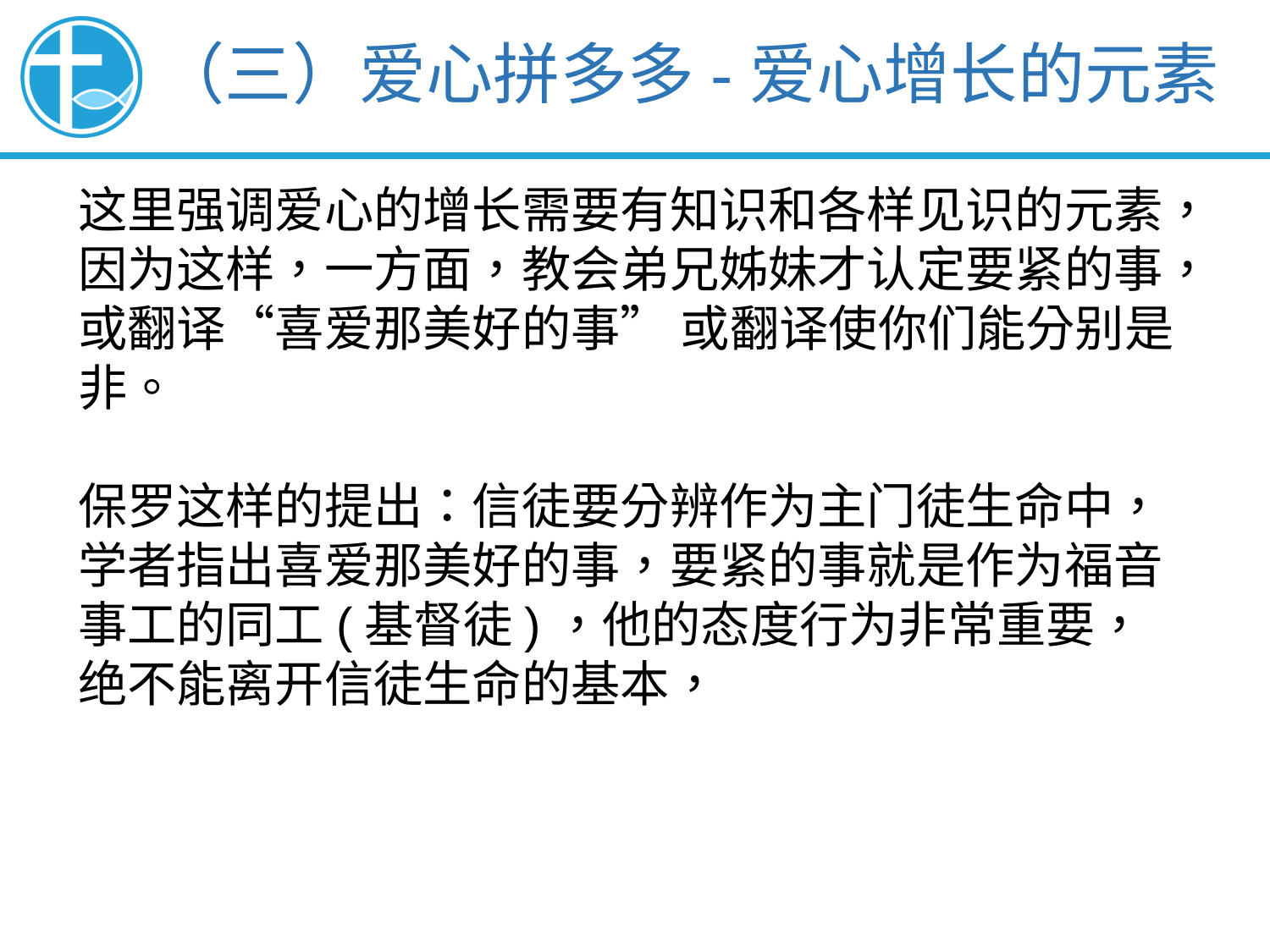

（三）爱心拼多多-爱心增长的元素
这里强调爱心的增长需要有知识和各样见识的元素，
因为这样，一方面，教会弟兄姊妹才认定要紧的事，
或翻译“喜爱那美好的事” 或翻译使你们能分别是非。

保罗这样的提出：信徒要分辨作为主门徒生命中，
学者指出喜爱那美好的事，要紧的事就是作为福音事工的同工(基督徒)，他的态度行为非常重要，绝不能离开信徒生命的基本，